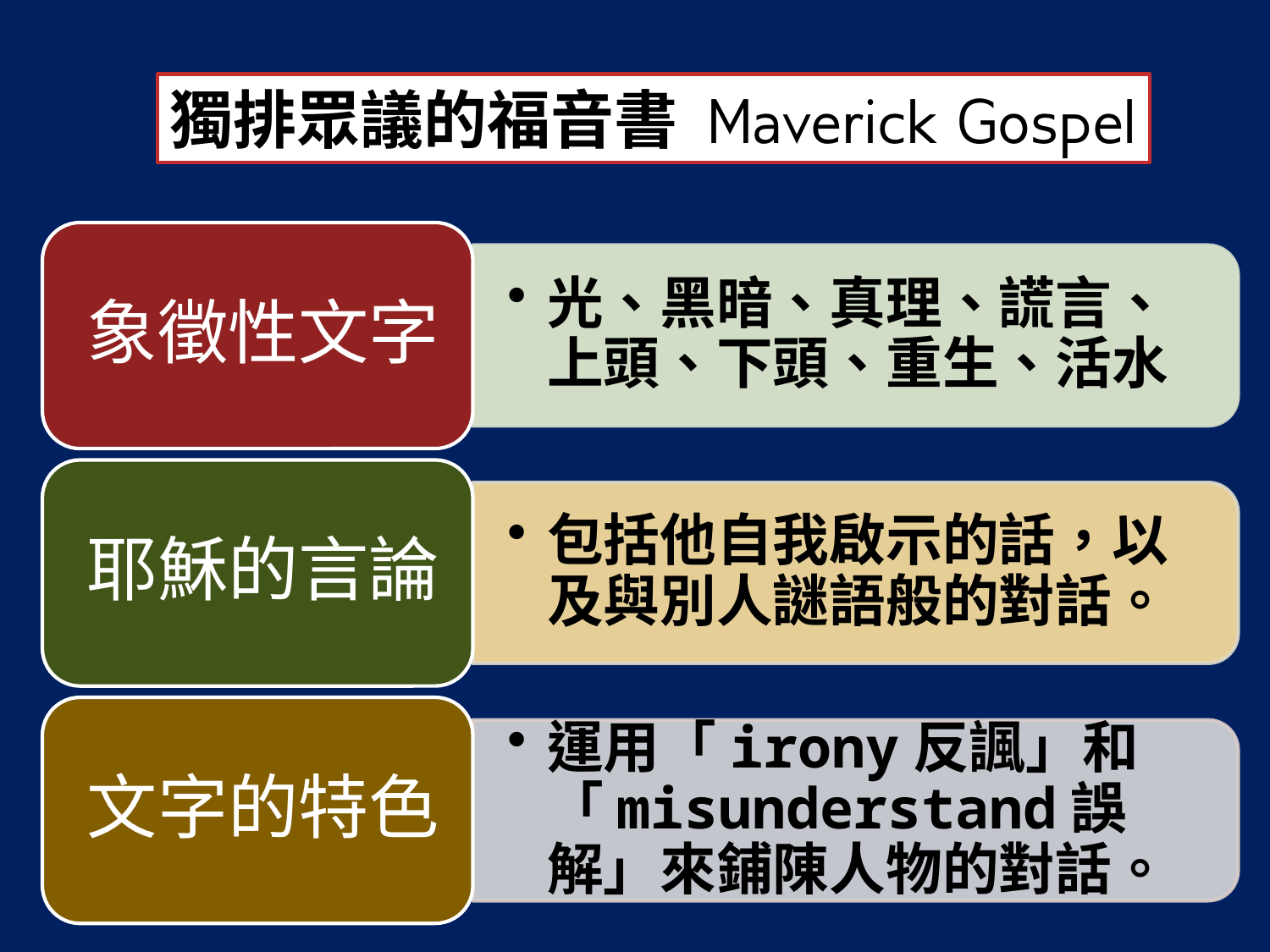

獨排眾議的福音書 Maverick Gospel
光、黑暗、真理、謊言、上頭、下頭、重生、活水
象徵性文字
包括他自我啟示的話，以及與別人謎語般的對話。
耶穌的言論
運用「irony反諷」和「misunderstand誤解」來鋪陳人物的對話。
文字的特色